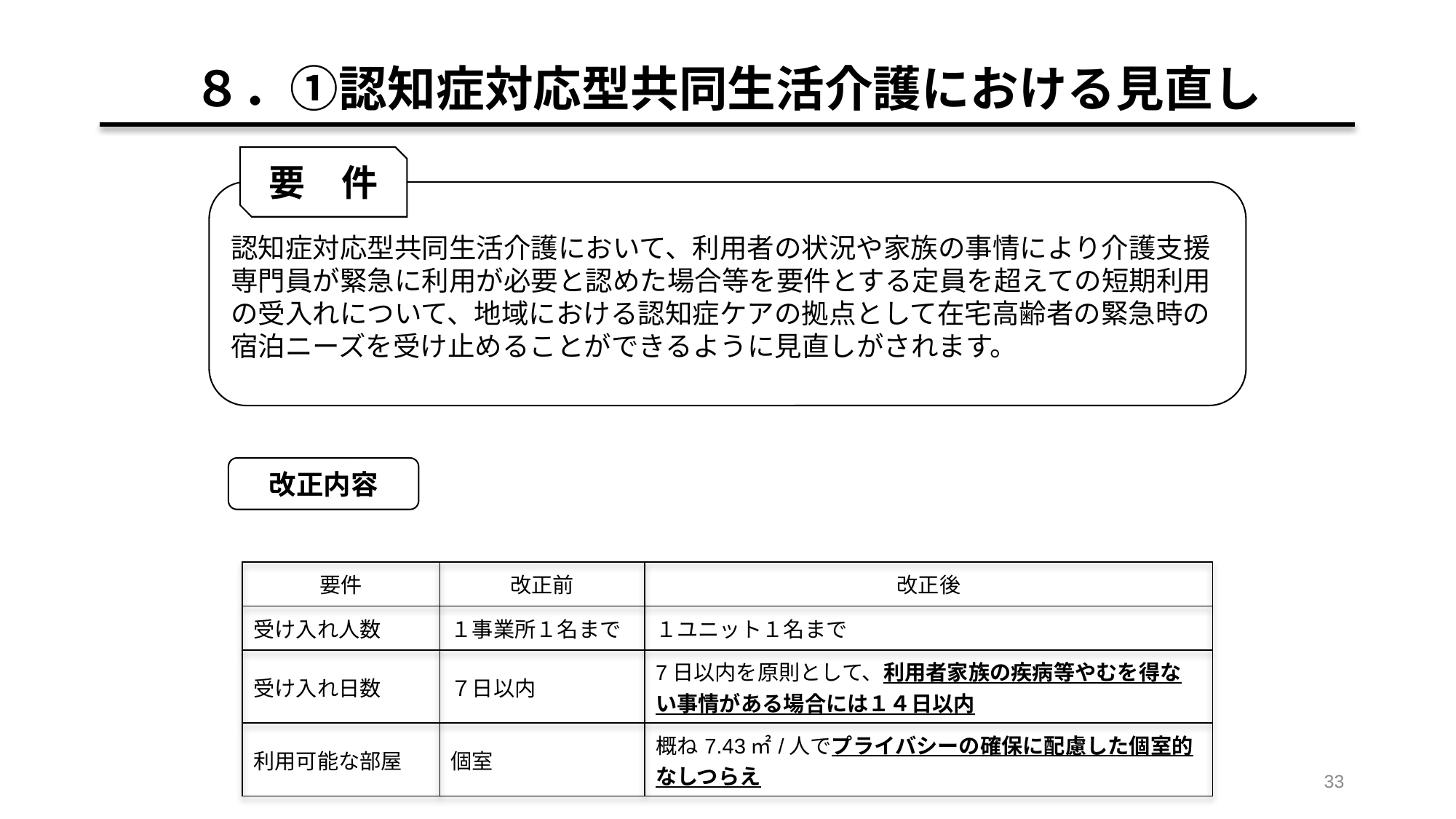

# ８．①認知症対応型共同生活介護における見直し
要　件

認知症対応型共同生活介護において、利用者の状況や家族の事情により介護支援専門員が緊急に利用が必要と認めた場合等を要件とする定員を超えての短期利用の受入れについて、地域における認知症ケアの拠点として在宅高齢者の緊急時の宿泊ニーズを受け止めることができるように見直しがされます。
改正内容
| 要件 | 改正前 | 改正後 |
| --- | --- | --- |
| 受け入れ人数 | １事業所１名まで | １ユニット１名まで |
| 受け入れ日数 | ７日以内 | 7日以内を原則として、利用者家族の疾病等やむを得ない事情がある場合には１４日以内 |
| 利用可能な部屋 | 個室 | 概ね7.43㎡/人でプライバシーの確保に配慮した個室的なしつらえ |
33